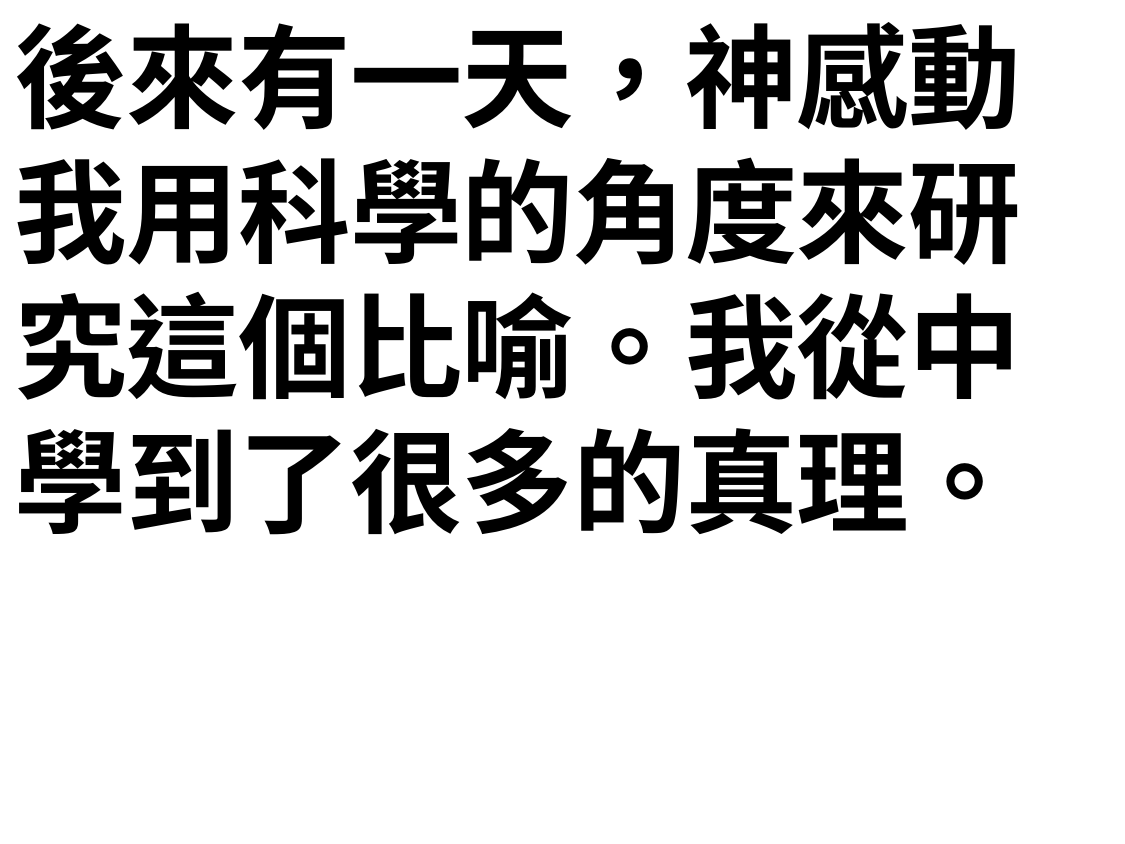

後來有一天，神感動我用科學的角度來研究這個比喻。我從中學到了很多的真理。